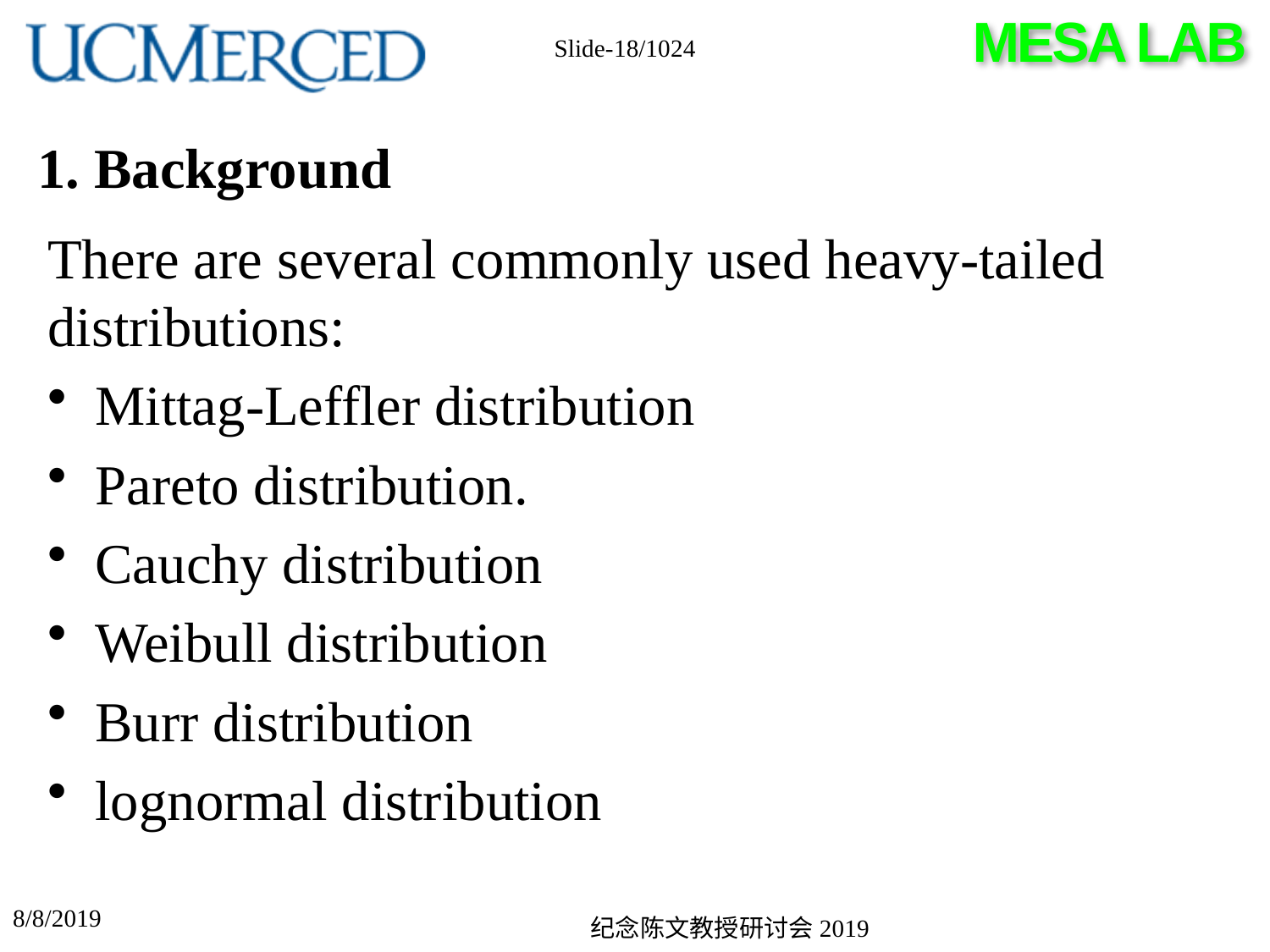

Slide-18/1024
# 1. Background
There are several commonly used heavy-tailed distributions:
Mittag-Leffler distribution
Pareto distribution.
Cauchy distribution
Weibull distribution
Burr distribution
lognormal distribution
8/8/2019
纪念陈文教授研讨会2019